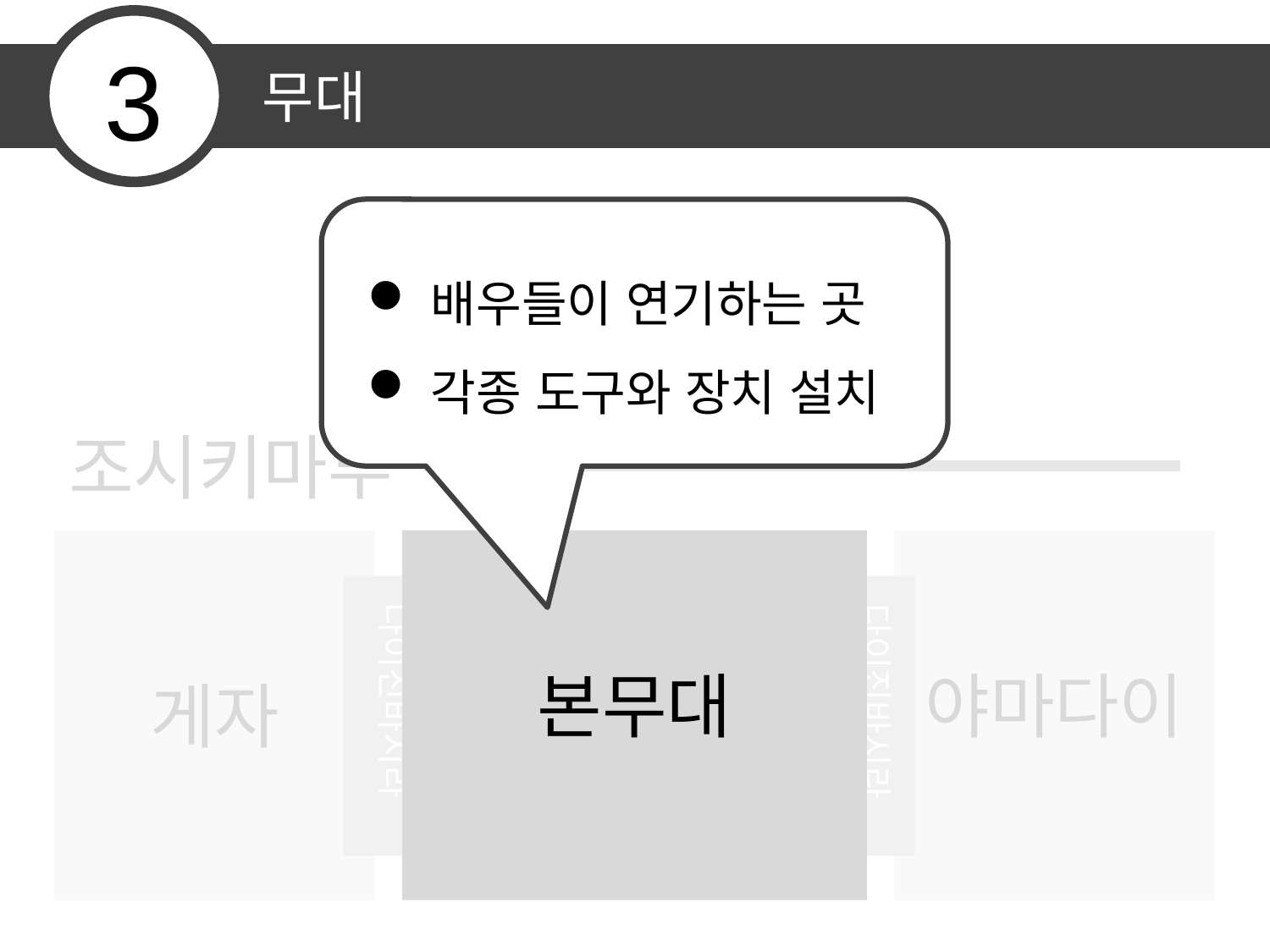

3

무대

배우들이 연기하는 곳
각종 도구와 장치 설치
관중석
조시키마루

야마다이

게자

본무대

다이진바시라

다이진바시라